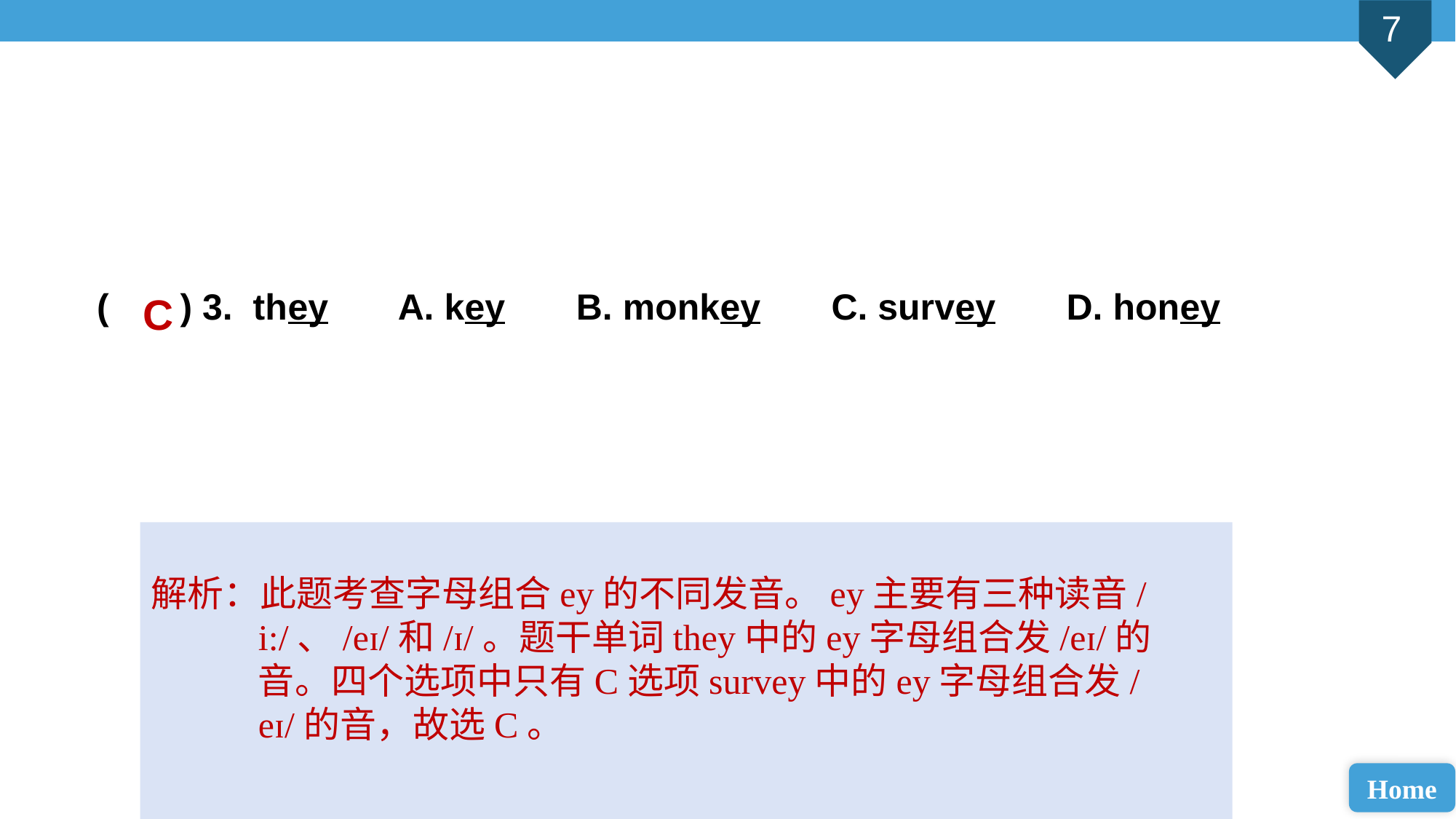

(       ) 3.  they       A. key       B. monkey       C. survey       D. honey
C

解析：此题考查字母组合ey的不同发音。ey主要有三种读音/i:/、/eɪ/和/ɪ/。题干单词they中的ey字母组合发/eɪ/的音。四个选项中只有C选项survey中的ey字母组合发/eɪ/的音，故选C。